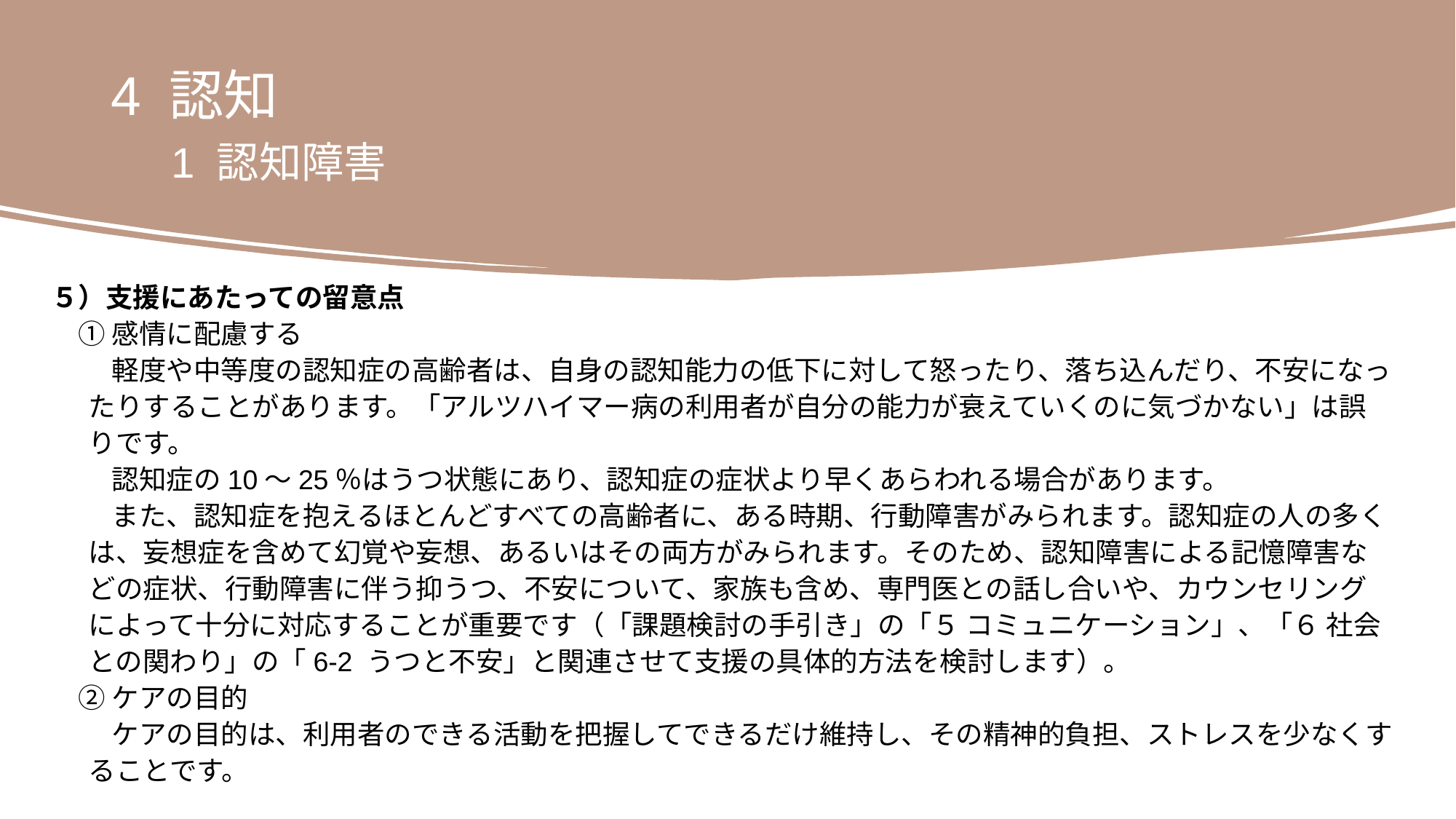

4 認知
　1 認知障害

５）支援にあたっての留意点
　① 感情に配慮する
　 　軽度や中等度の認知症の高齢者は、自身の認知能力の低下に対して怒ったり、落ち込んだり、不安になっ
     たりすることがあります。「アルツハイマー病の利用者が自分の能力が衰えていくのに気づかない」は誤
     りです。
　 　認知症の10～25％はうつ状態にあり、認知症の症状より早くあらわれる場合があります。
　 　また、認知症を抱えるほとんどすべての高齢者に、ある時期、行動障害がみられます。認知症の人の多く
     は、妄想症を含めて幻覚や妄想、あるいはその両方がみられます。そのため、認知障害による記憶障害な
     どの症状、行動障害に伴う抑うつ、不安について、家族も含め、専門医との話し合いや、カウンセリング
     によって十分に対応することが重要です（「課題検討の手引き」の「５ コミュニケーション」、「６ 社会
     との関わり」の「6-2 うつと不安」と関連させて支援の具体的方法を検討します）。
　② ケアの目的
　 　ケアの目的は、利用者のできる活動を把握してできるだけ維持し、その精神的負担、ストレスを少なくす
     ることです。